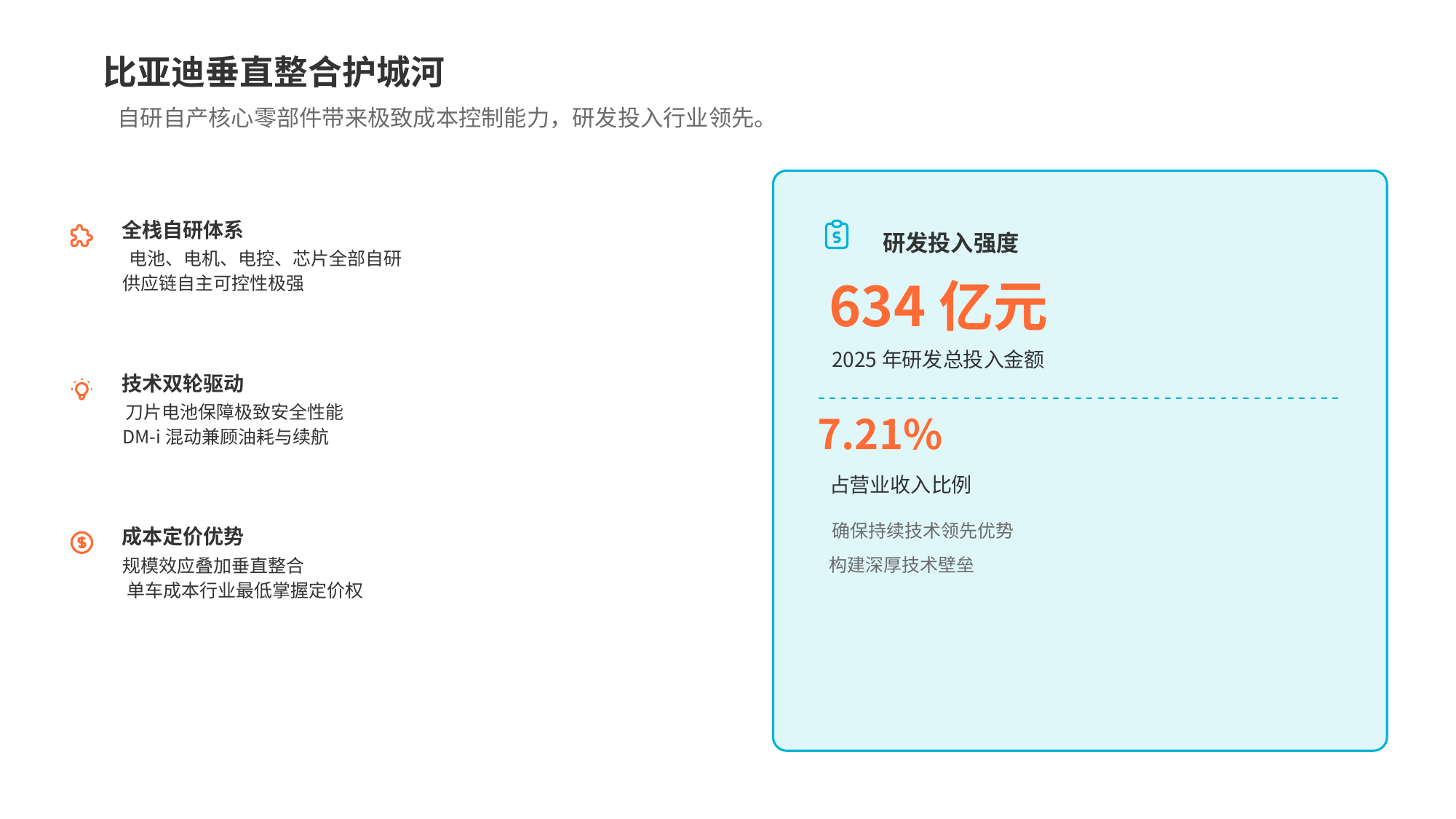

比亚迪垂直整合护城河
自研自产核心零部件带来极致成本控制能力，研发投入行业领先。

研发投入强度
634亿元
2025年研发总投入金额

7.21%
占营业收入比例
确保持续技术领先优势
构建深厚技术壁垒
全栈自研体系

电池、电机、电控、芯片全部自研
供应链自主可控性极强
技术双轮驱动

刀片电池保障极致安全性能
DM-i混动兼顾油耗与续航
成本定价优势

规模效应叠加垂直整合
单车成本行业最低掌握定价权